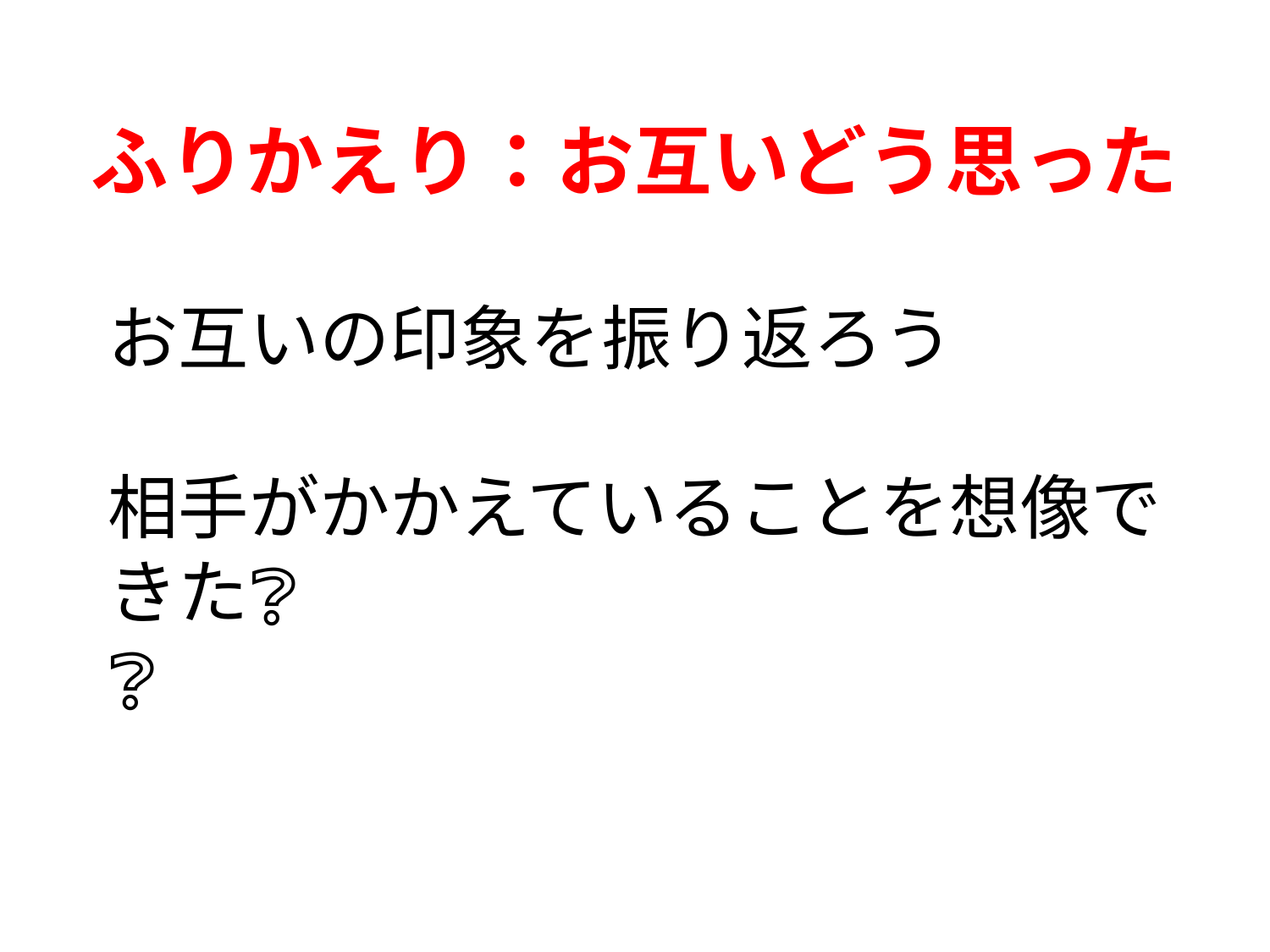

ふりかえり：お互いどう思った❔
お互いの印象を振り返ろう

相手がかかえていることを想像できた❔
自分はどんな風に思われていた❔